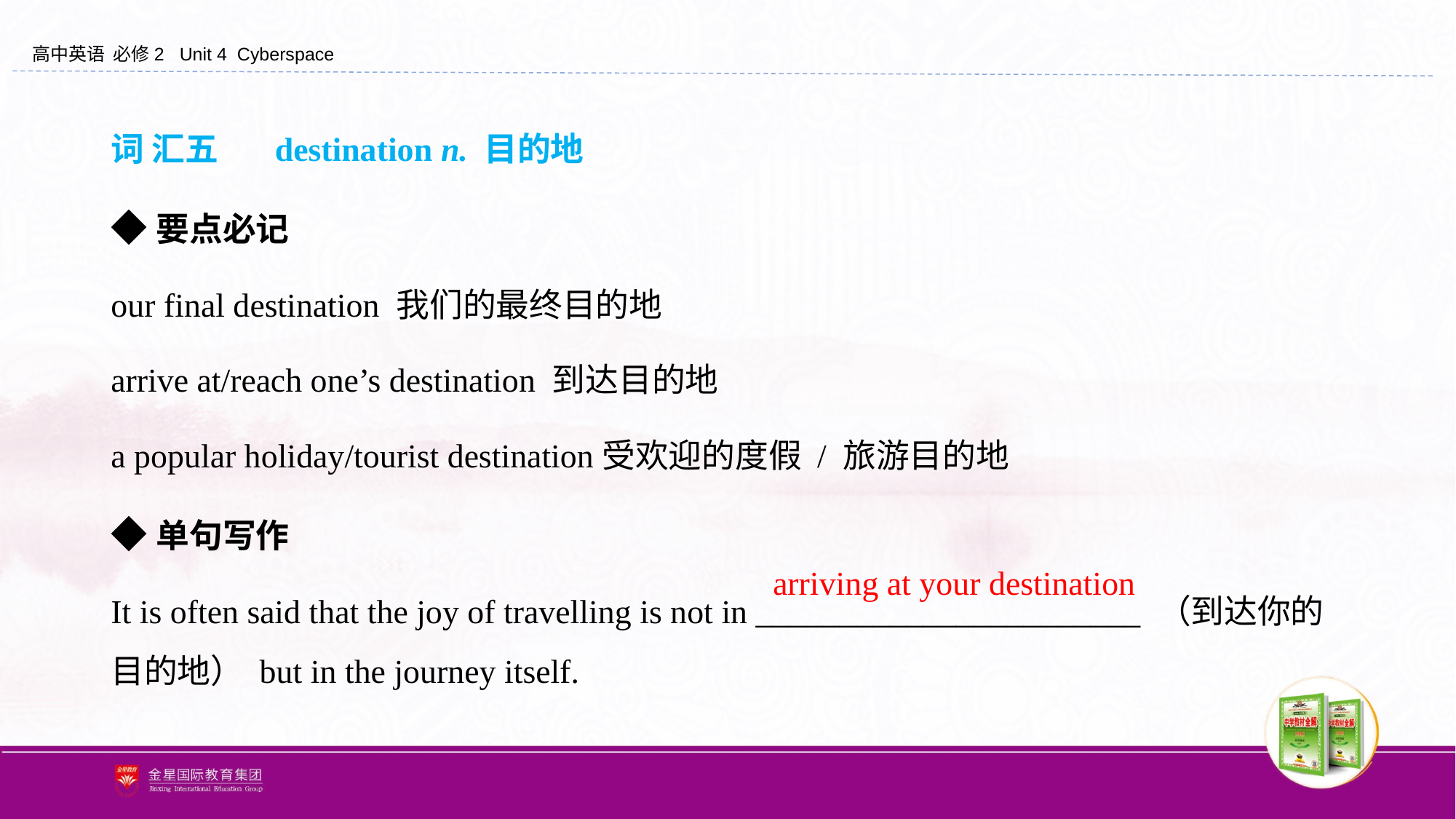

词 汇五 　 destination n. 目的地
◆要点必记
our final destination 我们的最终目的地
arrive at/reach one’s destination 到达目的地
a popular holiday/tourist destination受欢迎的度假 / 旅游目的地
◆单句写作
It is often said that the joy of travelling is not in _______________________ （到达你的目的地） but in the journey itself.
arriving at your destination